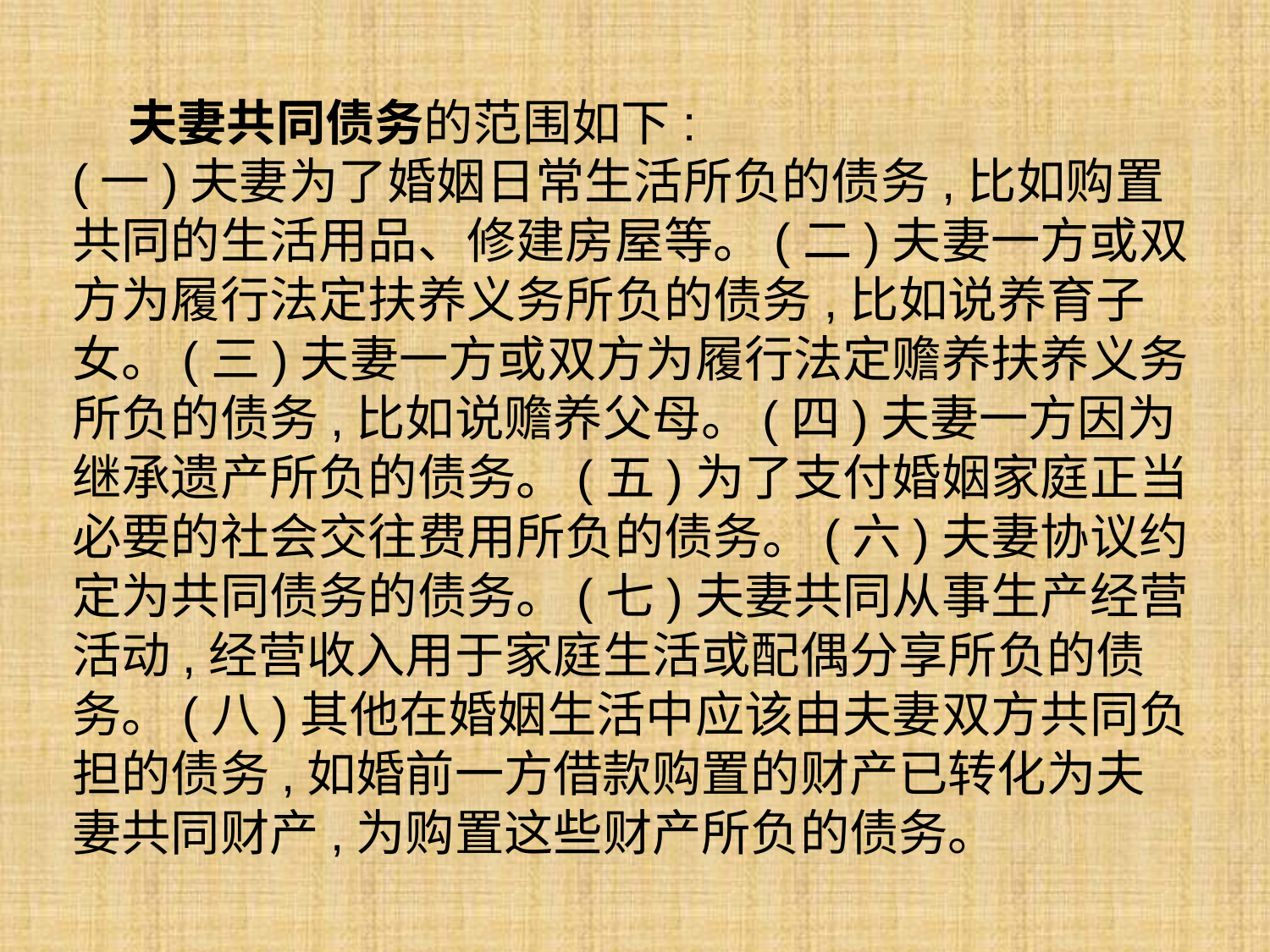

# 夫妻共同债务的范围如下: (一)夫妻为了婚姻日常生活所负的债务,比如购置共同的生活用品、修建房屋等。(二)夫妻一方或双方为履行法定扶养义务所负的债务,比如说养育子女。(三)夫妻一方或双方为履行法定赡养扶养义务所负的债务,比如说赡养父母。(四)夫妻一方因为继承遗产所负的债务。(五)为了支付婚姻家庭正当必要的社会交往费用所负的债务。(六)夫妻协议约定为共同债务的债务。(七)夫妻共同从事生产经营活动,经营收入用于家庭生活或配偶分享所负的债务。(八)其他在婚姻生活中应该由夫妻双方共同负担的债务,如婚前一方借款购置的财产已转化为夫妻共同财产,为购置这些财产所负的债务。